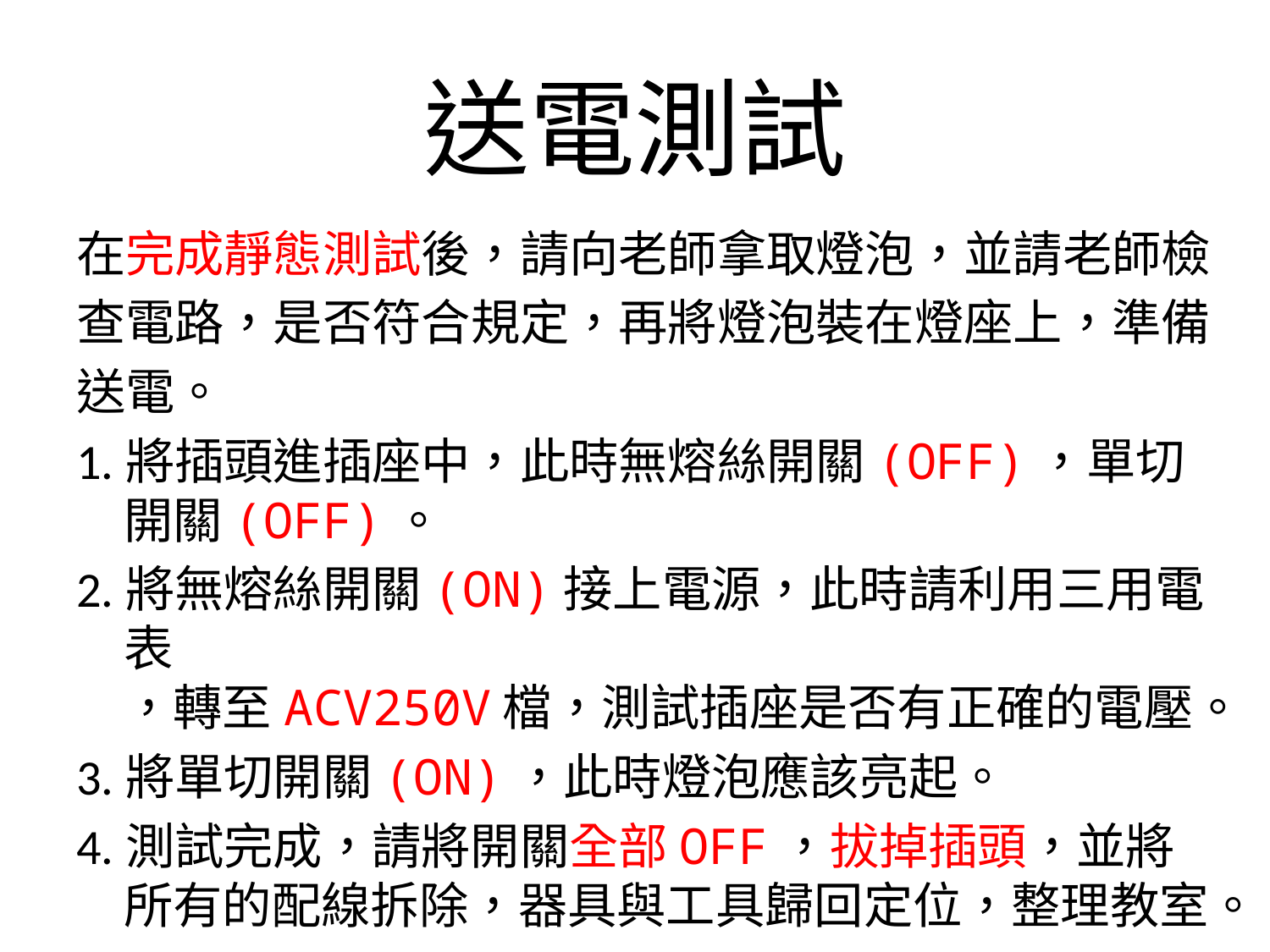

# 送電測試
在完成靜態測試後，請向老師拿取燈泡，並請老師檢
查電路，是否符合規定，再將燈泡裝在燈座上，準備
送電。
1.將插頭進插座中，此時無熔絲開關(OFF)，單切開關(OFF)。
2.將無熔絲開關(ON)接上電源，此時請利用三用電表
，轉至ACV250V檔，測試插座是否有正確的電壓。
3.將單切開關(ON)，此時燈泡應該亮起。
4.測試完成，請將開關全部OFF，拔掉插頭，並將所有的配線拆除，器具與工具歸回定位，整理教室。